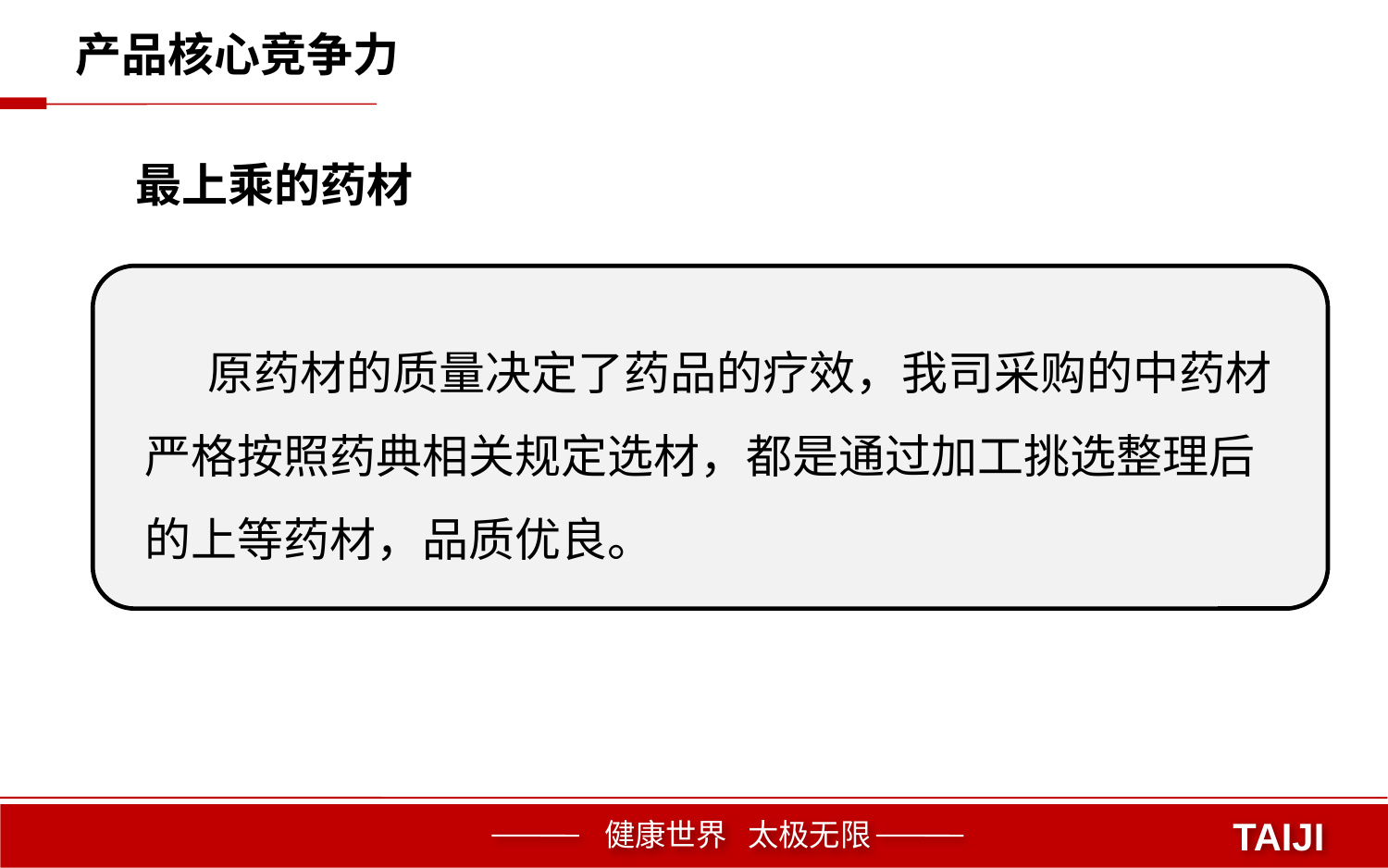

产品核心竞争力
最上乘的药材

     原药材的质量决定了药品的疗效，我司采购的中药材严格按照药典相关规定选材，都是通过加工挑选整理后的上等药材，品质优良。